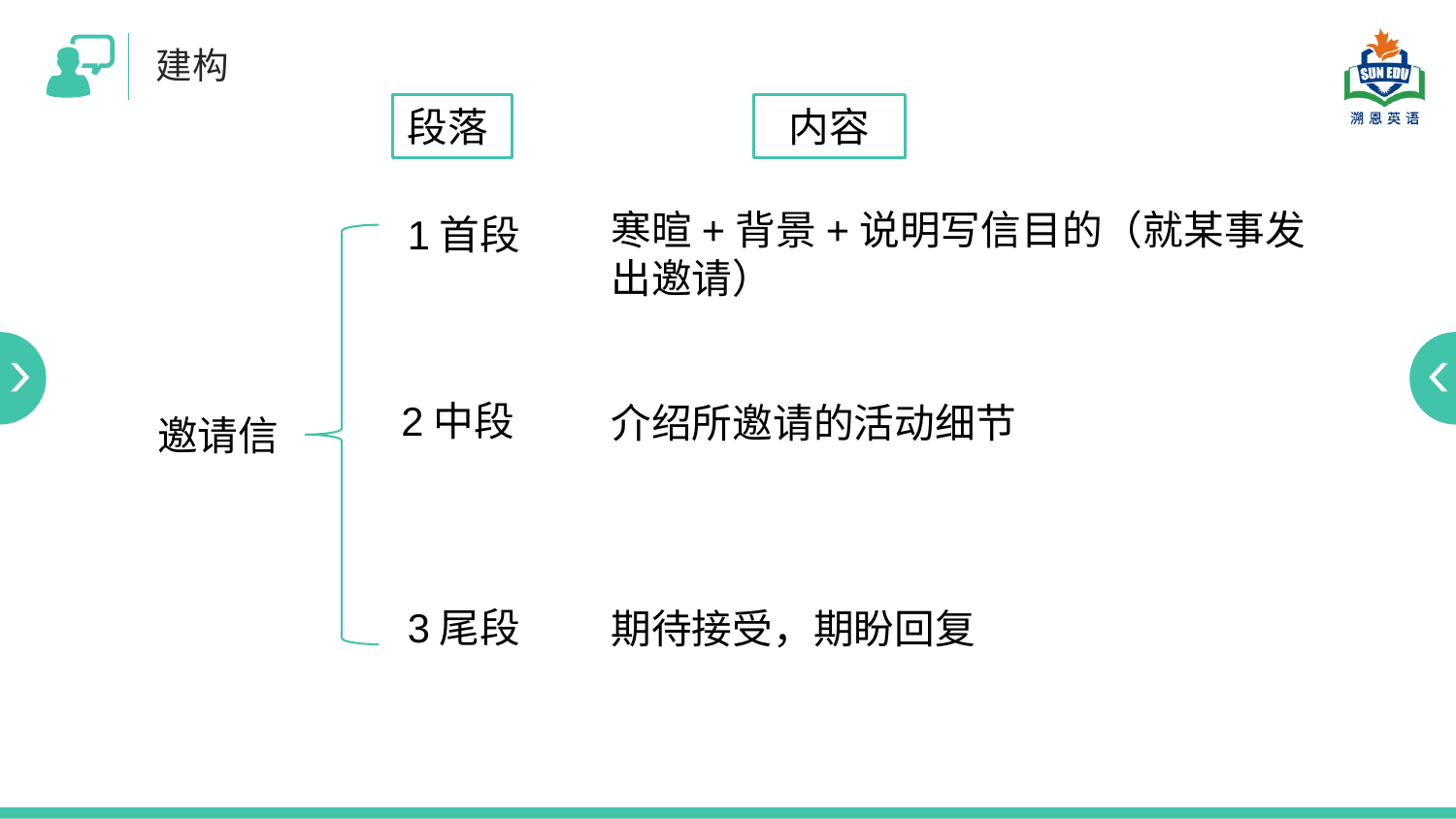

建构
段落
内容
寒暄+背景+说明写信目的（就某事发出邀请）
1首段

2中段
介绍所邀请的活动细节
邀请信
3尾段
期待接受，期盼回复